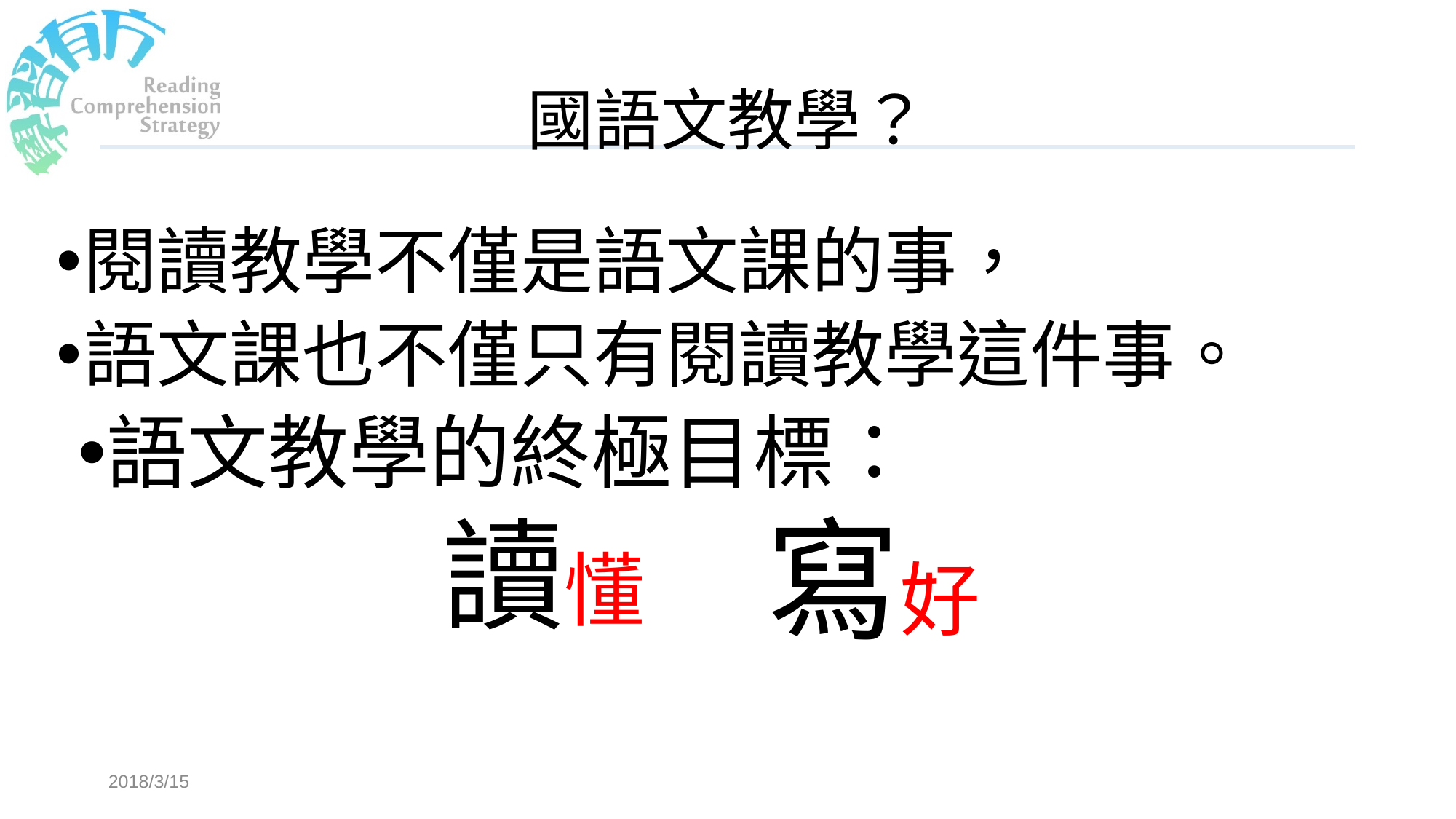

# 國語文教學？
閱讀教學不僅是語文課的事，
語文課也不僅只有閱讀教學這件事。
語文教學的終極目標：
                   讀懂

寫好
2018/3/15